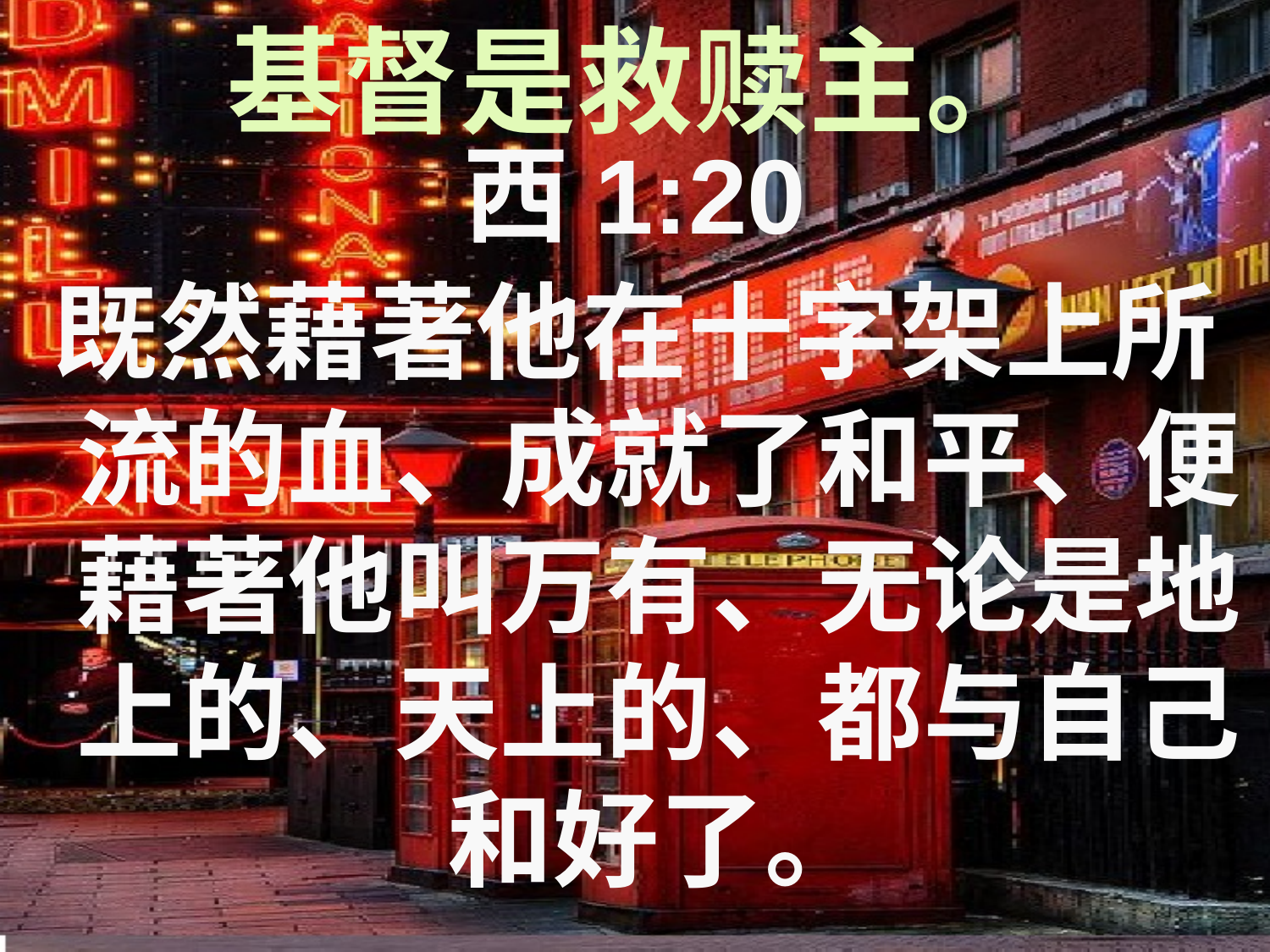

基督是救赎主。
西1:20
既然藉著他在十字架上所流的血、成就了和平、便藉著他叫万有、无论是地上的、天上的、都与自己和好了。